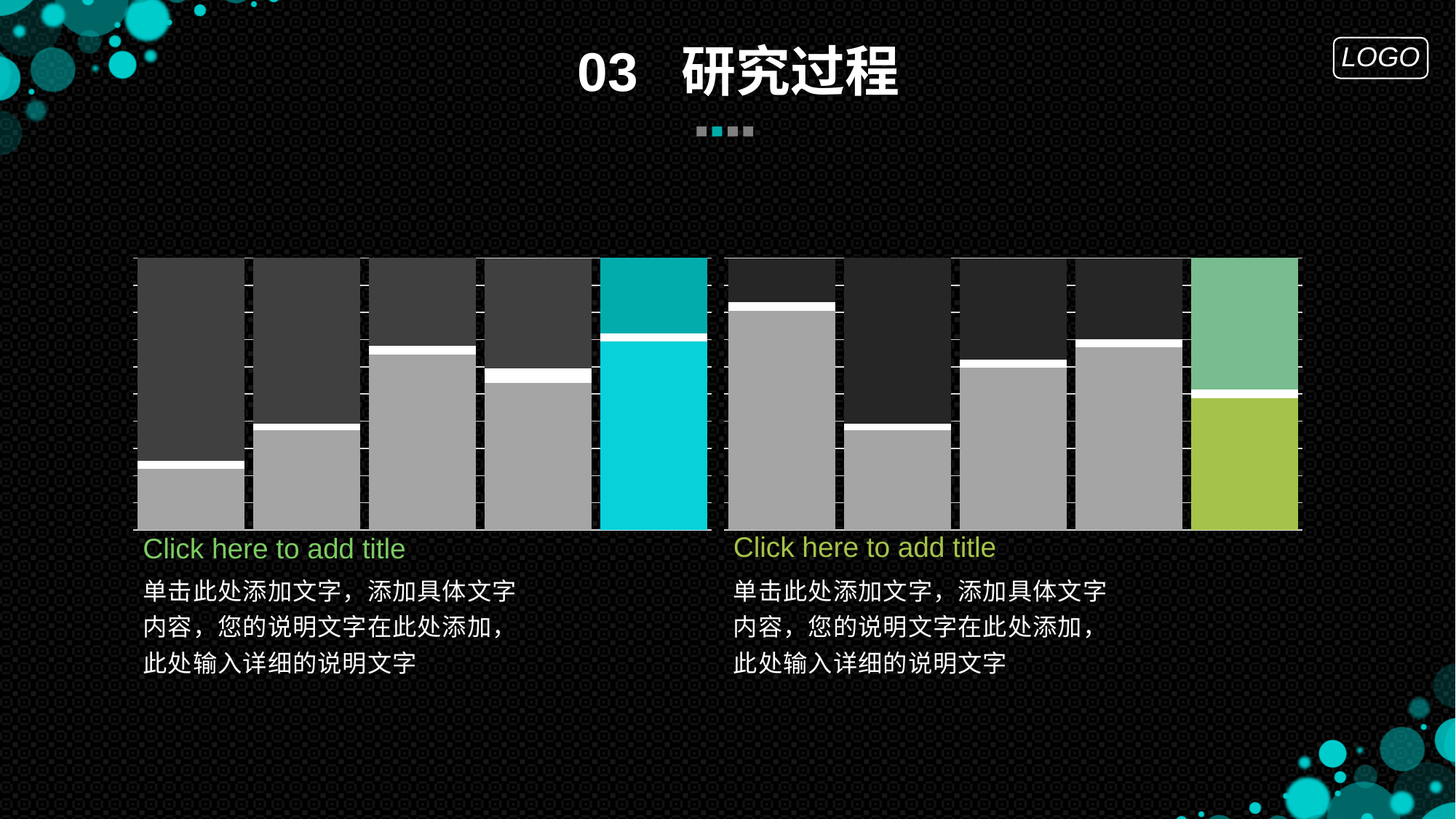

03  研究过程

### Chart

| Category | 系列 1 | 系列 2 | 列1 |
|---|---|---|---|
| 类别 2 | 1.5 | 0.2 | 5.0 |
| 类别 3 | 3.0 | 0.2 | 5.0 |
| 类别 4 | 4.0 | 0.2 | 2.0 |
| 类别 5 | 2.0 | 0.2 | 1.5 |

### Chart

| Category | 系列 1 | 系列 2 | 列1 |
|---|---|---|---|
| 类别 2 | 5.0 | 0.2 | 1.0 |
| 类别 3 | 3.0 | 0.2 | 5.0 |
| 类别 4 | 4.0 | 0.2 | 2.5 |
| 类别 5 | 4.5 | 0.2 | 2.0 |
Click here to add title
单击此处添加文字，添加具体文字内容，您的说明文字在此处添加，此处输入详细的说明文字
Click here to add title
单击此处添加文字，添加具体文字内容，您的说明文字在此处添加，此处输入详细的说明文字